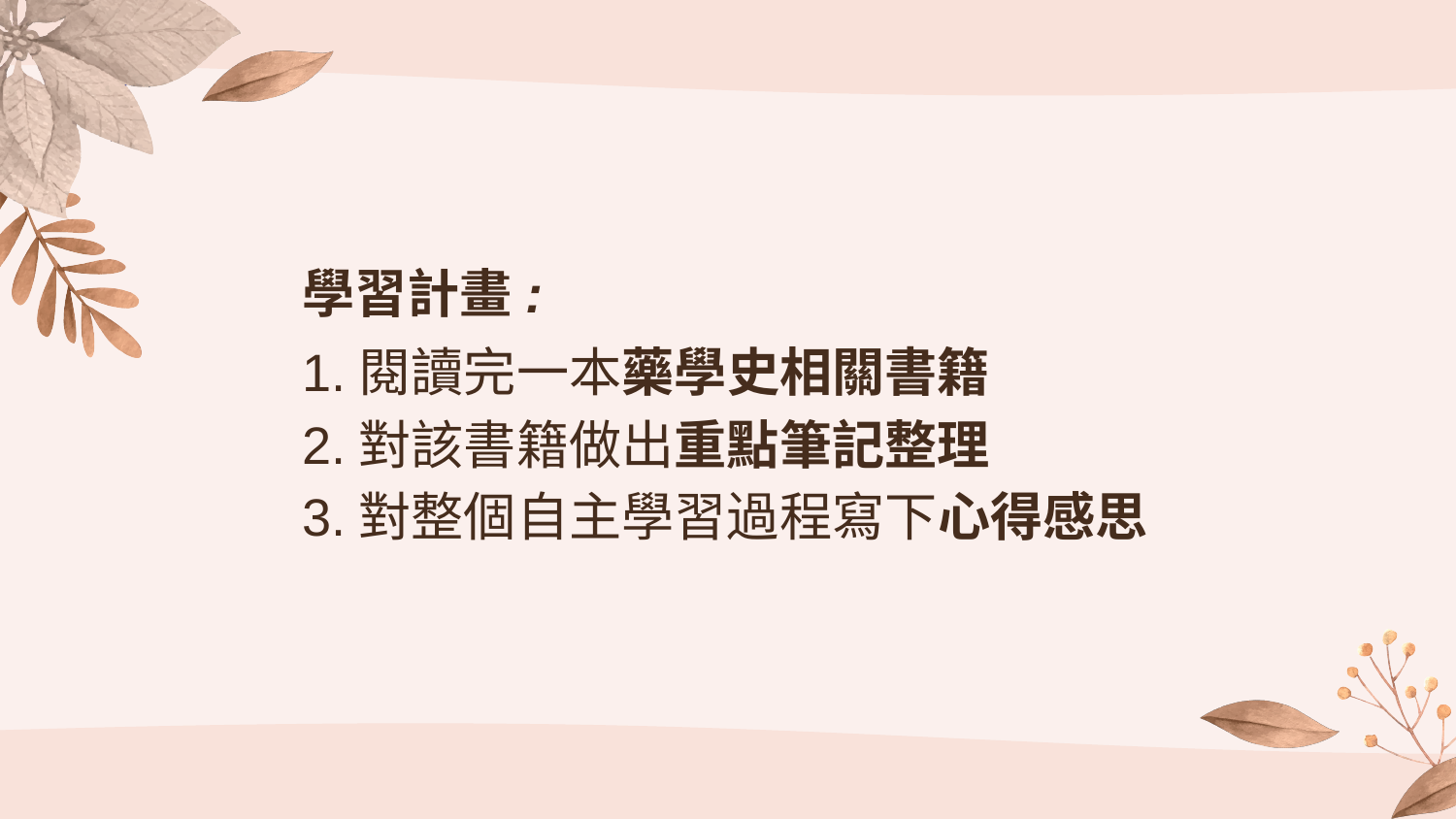

#
學習計畫:
1.閱讀完一本藥學史相關書籍
2.對該書籍做出重點筆記整理
3.對整個自主學習過程寫下心得感思